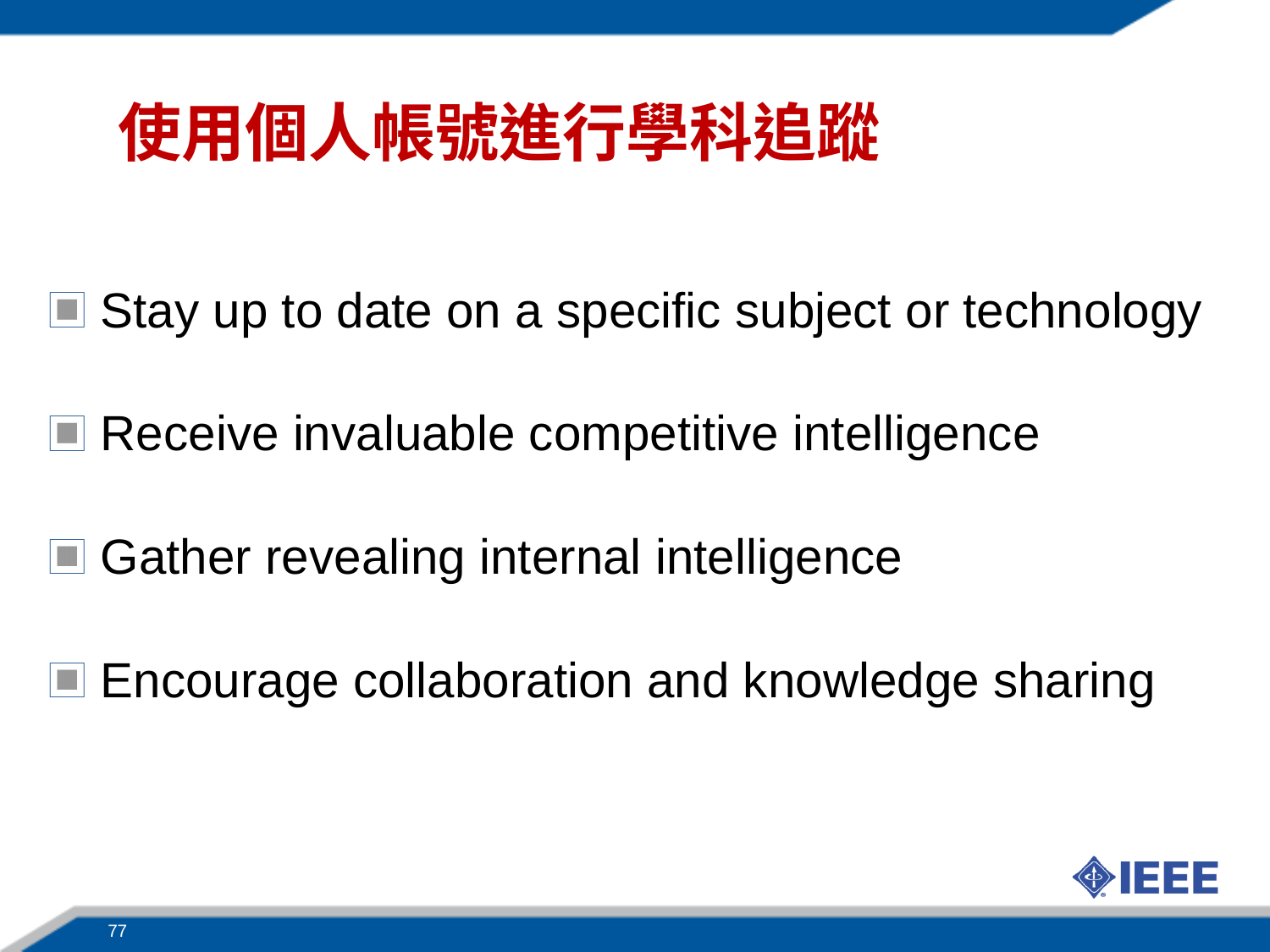

# 使用個人帳號進行學科追蹤
 Stay up to date on a specific subject or technology
 Receive invaluable competitive intelligence
 Gather revealing internal intelligence
 Encourage collaboration and knowledge sharing
77